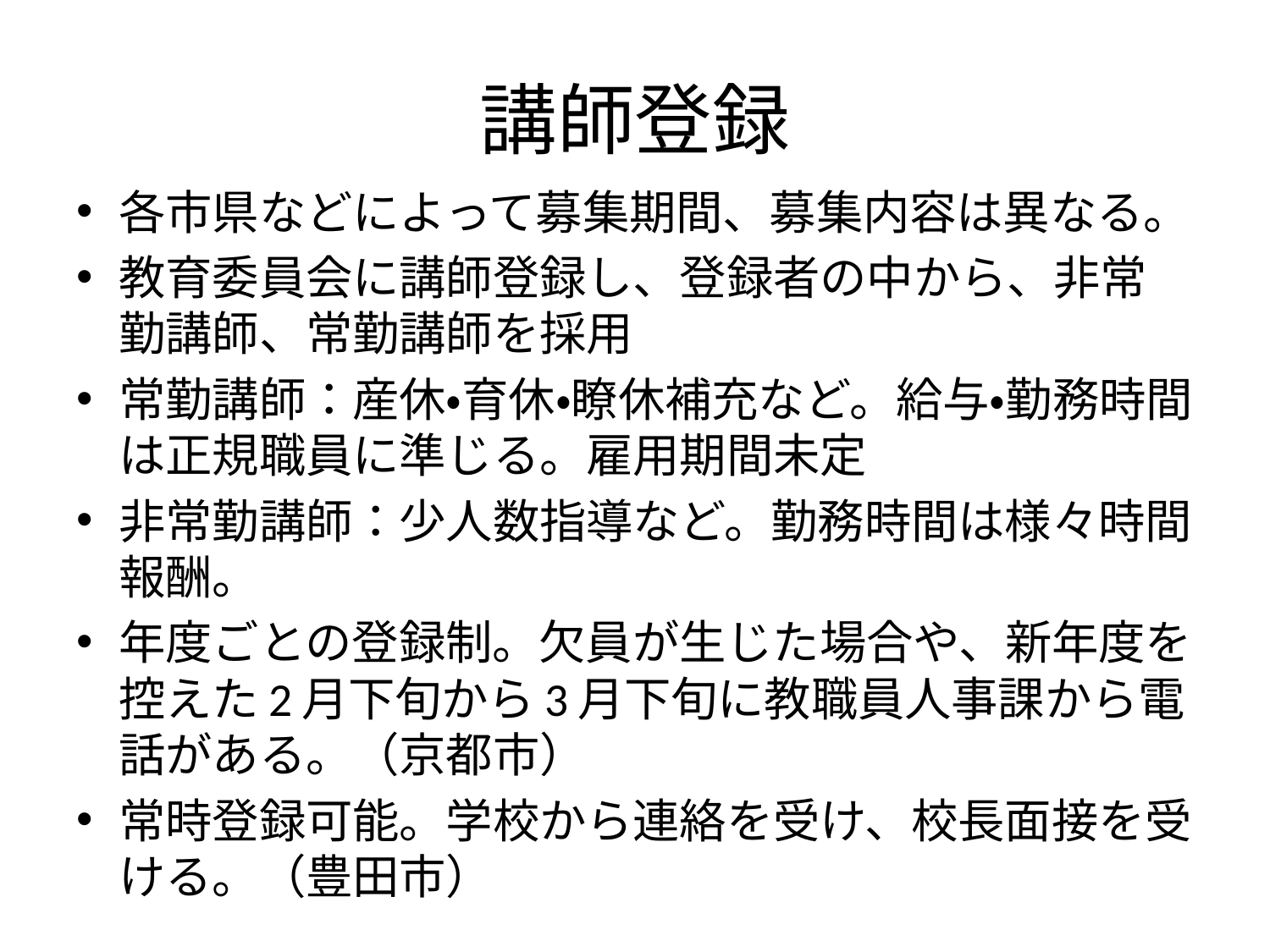

# 講師登録
各市県などによって募集期間、募集内容は異なる。
教育委員会に講師登録し、登録者の中から、非常勤講師、常勤講師を採用
常勤講師：産休・育休・瞭休補充など。給与・勤務時間は正規職員に準じる。雇用期間未定
非常勤講師：少人数指導など。勤務時間は様々時間報酬。
年度ごとの登録制。欠員が生じた場合や、新年度を控えた2月下旬から3月下旬に教職員人事課から電話がある。（京都市）
常時登録可能。学校から連絡を受け、校長面接を受ける。（豊田市）